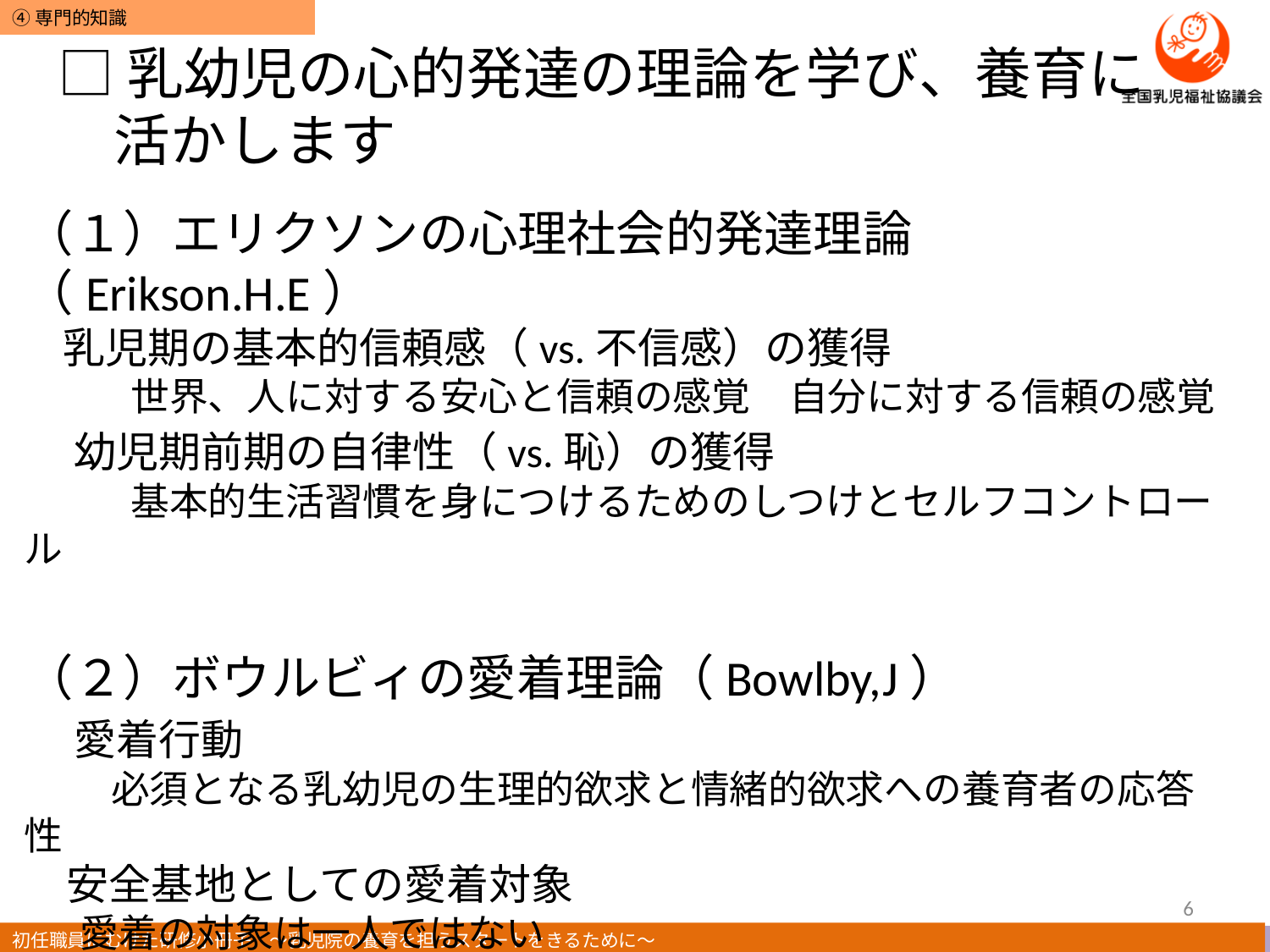

# □乳幼児の心的発達の理論を学び、養育に 　活かします
（１）エリクソンの心理社会的発達理論（Erikson.H.E）
   乳児期の基本的信頼感（vs.不信感）の獲得
　　　世界、人に対する安心と信頼の感覚　自分に対する信頼の感覚
　幼児期前期の自律性（vs.恥）の獲得
　　　基本的生活習慣を身につけるためのしつけとセルフコントロール

（２）ボウルビィの愛着理論（Bowlby,J）
　愛着行動
　　  必須となる乳幼児の生理的欲求と情緒的欲求への養育者の応答性
　安全基地としての愛着対象
      愛着の対象は一人ではない
　安全感の輪（Cooper, Hoffman, Marvin & Powell ）
　　　愛着行動と探索行動
6